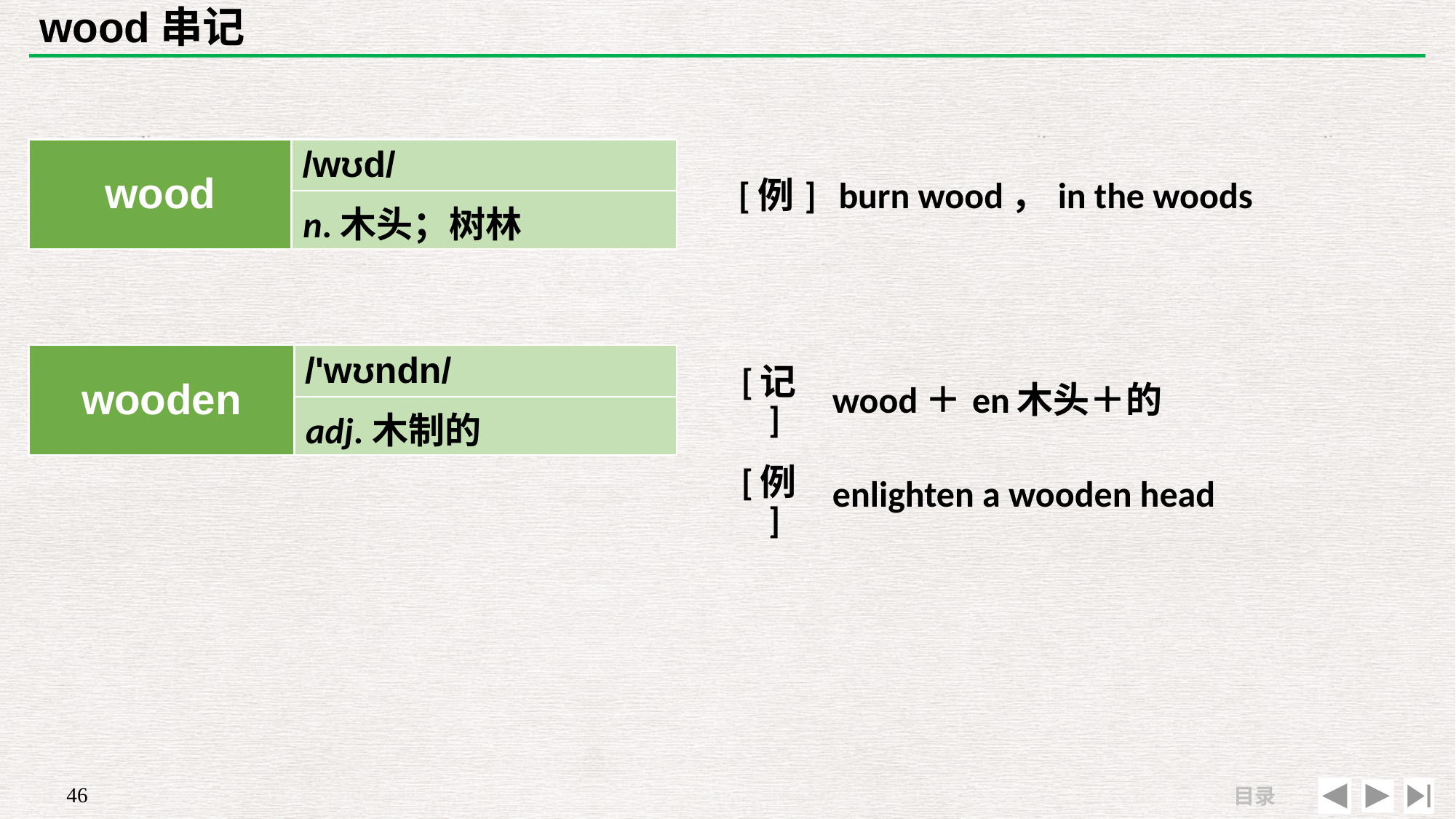

# wood串记

|  |  |
| --- | --- |
| [例] | burn wood，in the woods |
| wood | /wʊd/ |
| --- | --- |
|  |  |
n.木头；树林
| wooden | /'wʊndn/ |
| --- | --- |
|  |  |
| [记] | wood＋en木头＋的 |
| --- | --- |
| [例] | enlighten a wooden head |
adj.木制的